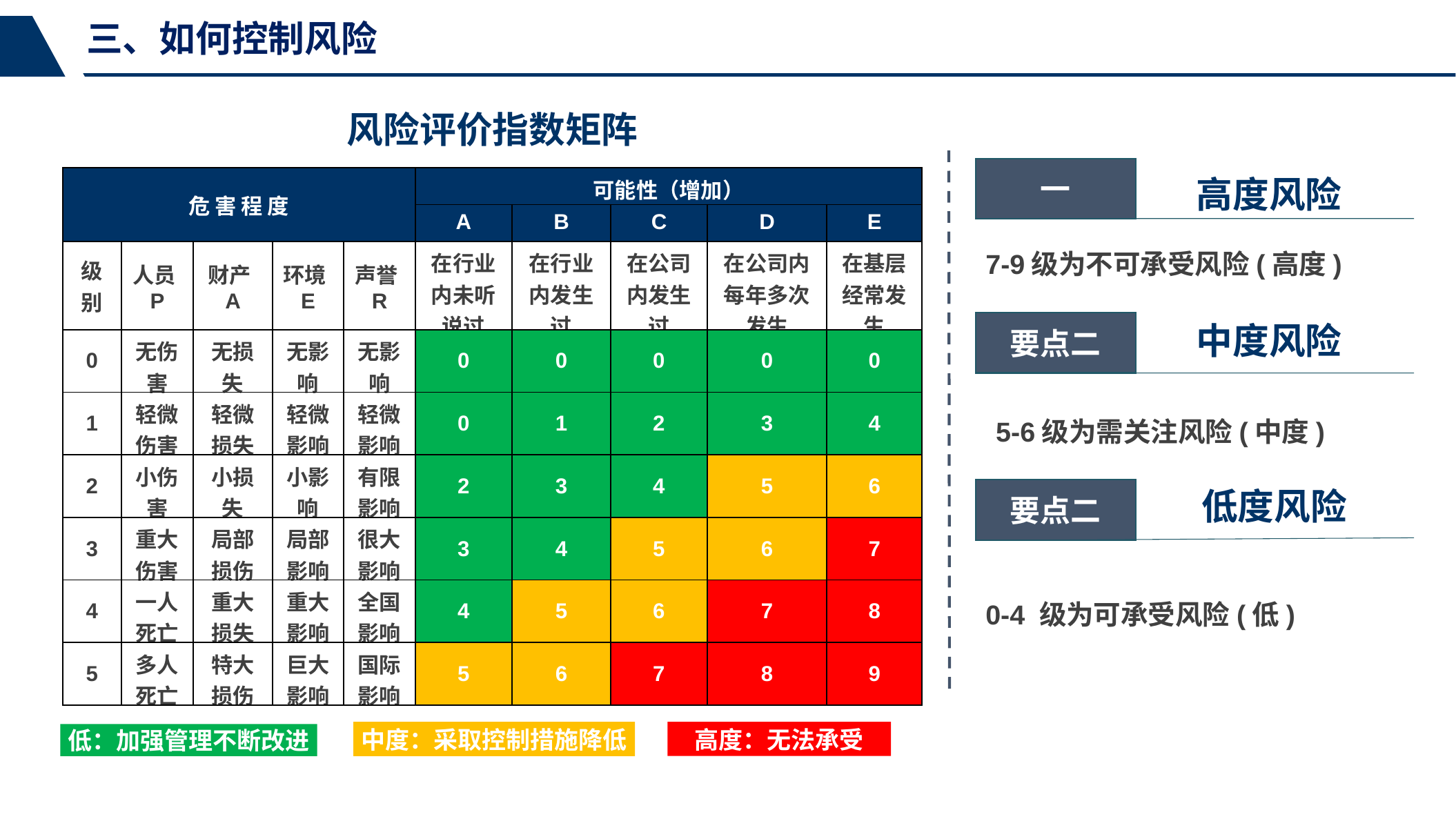

三、如何控制风险

风险评价指数矩阵
一
高度风险
7-9级为不可承受风险(高度)
中度风险
要点二
5-6级为需关注风险(中度)
| 危 害 程 度 |  |  |  |  | 可能性（增加） |  |  |  |  |
| --- | --- | --- | --- | --- | --- | --- | --- | --- | --- |
|  |  |  |  |  | A | B | C | D | E |
| 级别 | 人员P | 财产A | 环境E | 声誉R | 在行业内未听说过 | 在行业内发生过 | 在公司内发生过 | 在公司内每年多次发生 | 在基层经常发生 |
| 0 | 无伤害 | 无损失 | 无影响 | 无影响 | 0 | 0 | 0 | 0 | 0 |
| 1 | 轻微伤害 | 轻微损失 | 轻微影响 | 轻微影响 | 0 | 1 | 2 | 3 | 4 |
| 2 | 小伤害 | 小损失 | 小影响 | 有限影响 | 2 | 3 | 4 | 5 | 6 |
| 3 | 重大伤害 | 局部损伤 | 局部影响 | 很大影响 | 3 | 4 | 5 | 6 | 7 |
| 4 | 一人死亡 | 重大损失 | 重大影响 | 全国影响 | 4 | 5 | 6 | 7 | 8 |
| 5 | 多人死亡 | 特大损伤 | 巨大影响 | 国际影响 | 5 | 6 | 7 | 8 | 9 |
低度风险
要点二
0-4 级为可承受风险(低)
高度：无法承受
中度：采取控制措施降低
低：加强管理不断改进